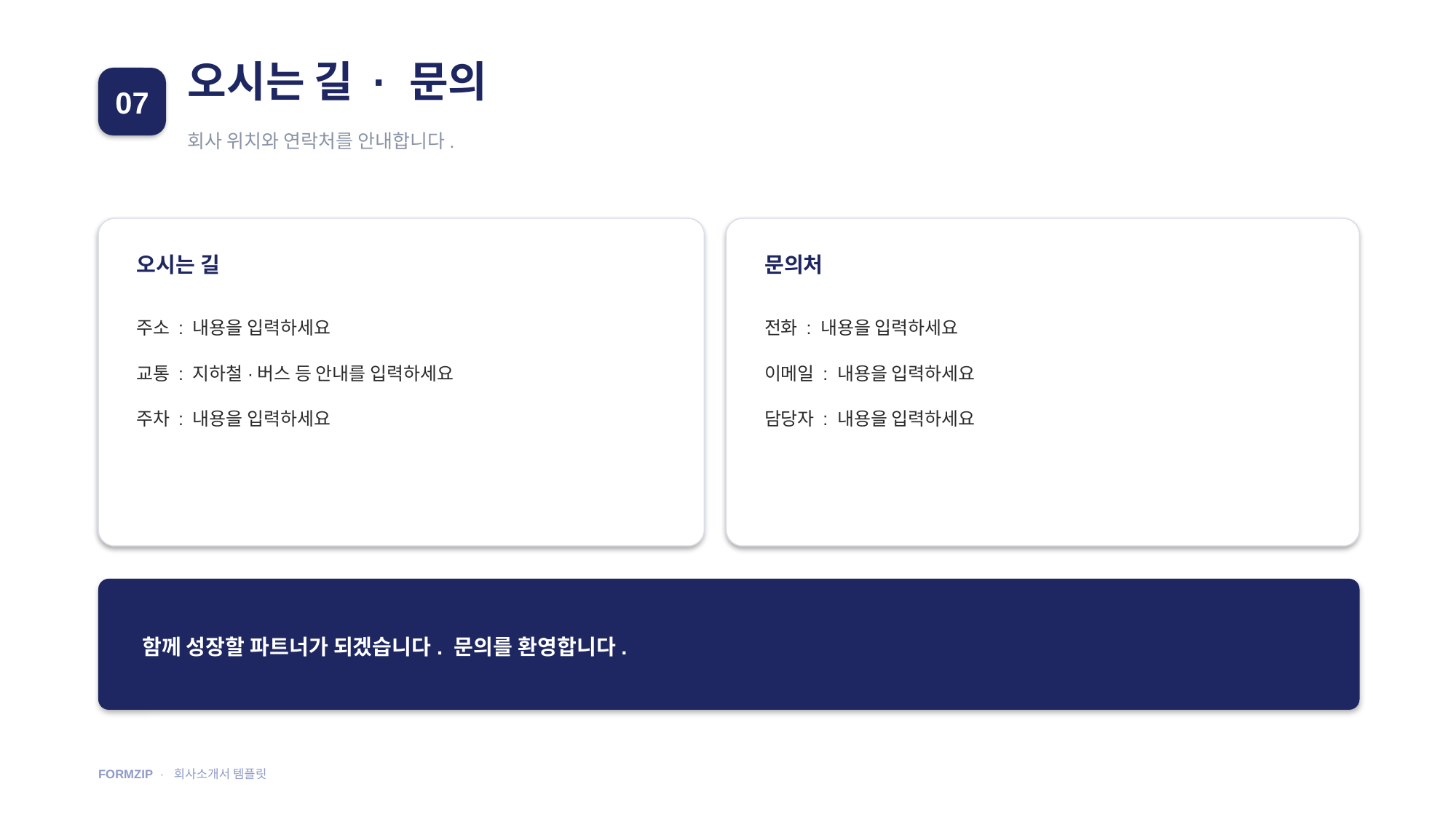

오시는 길 · 문의
07
회사 위치와 연락처를 안내합니다.

오시는 길
문의처
주소 : 내용을 입력하세요
교통 : 지하철·버스 등 안내를 입력하세요
주차 : 내용을 입력하세요
전화 : 내용을 입력하세요
이메일 : 내용을 입력하세요
담당자 : 내용을 입력하세요

함께 성장할 파트너가 되겠습니다. 문의를 환영합니다.
FORMZIP  ·  회사소개서 템플릿